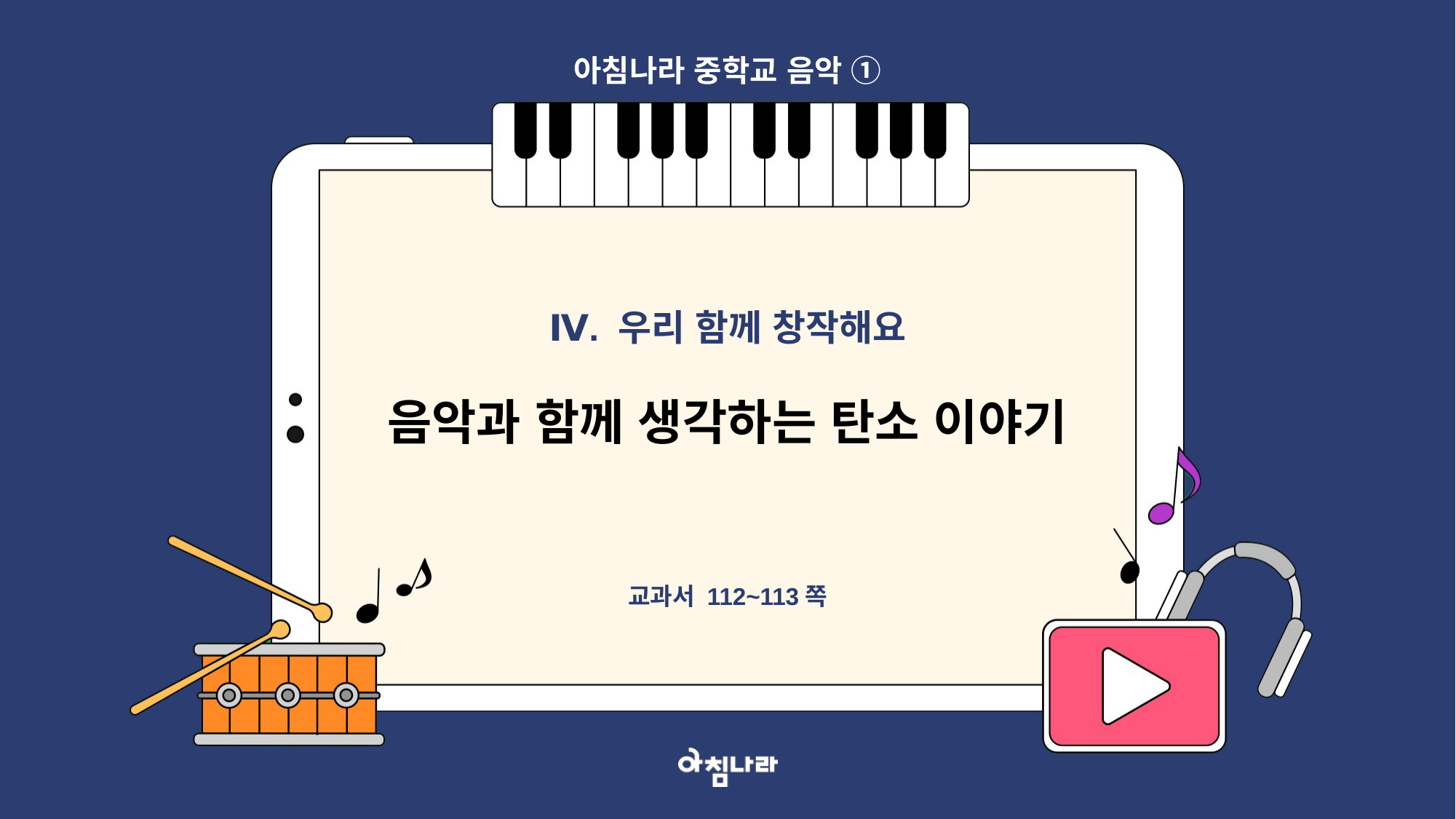

아침나라 중학교 음악 ①

Ⅳ. 우리 함께 창작해요
음악과 함께 생각하는 탄소 이야기
교과서 112~113쪽